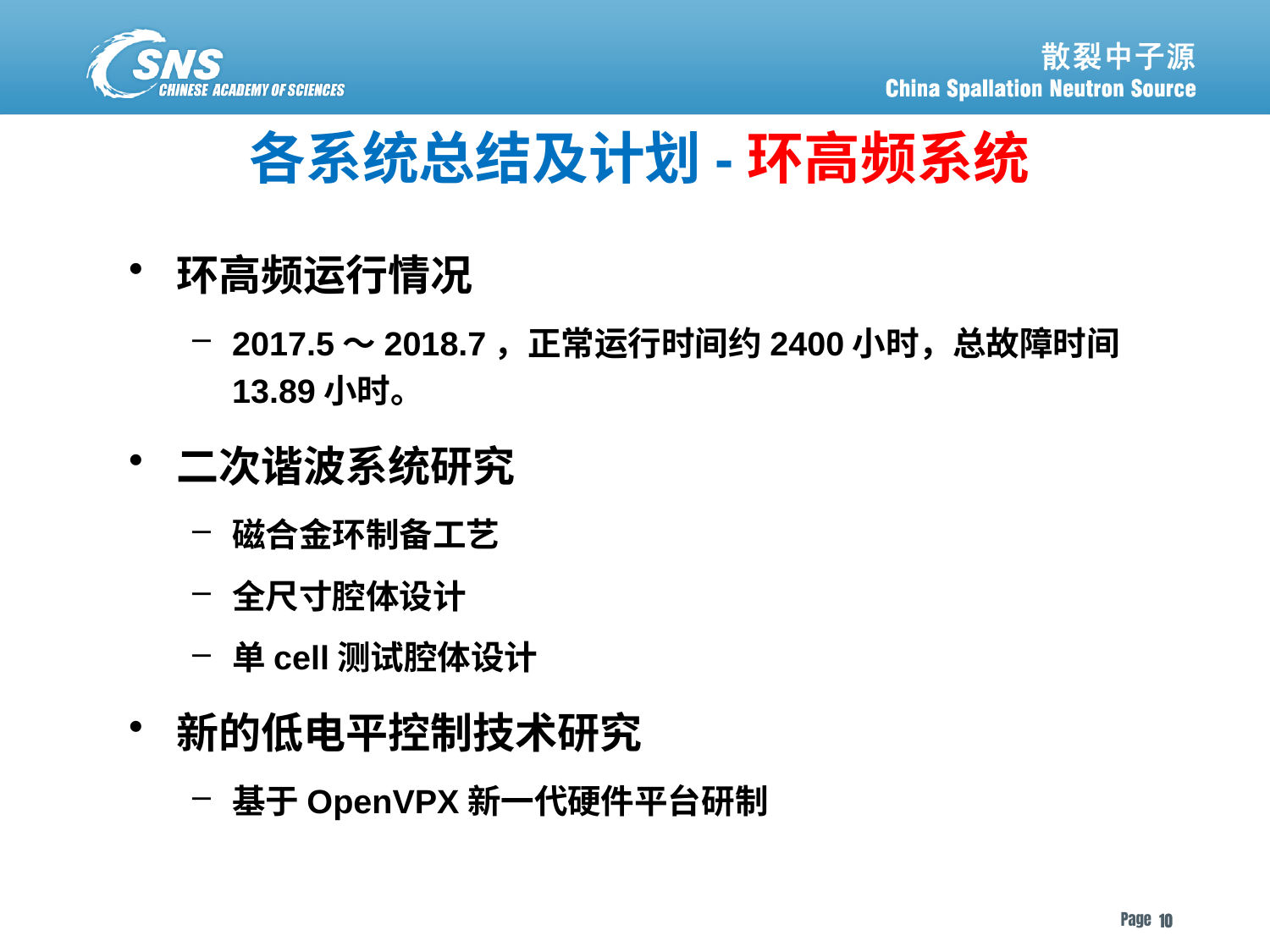

各系统总结及计划-环高频系统

环高频运行情况
2017.5～2018.7，正常运行时间约2400小时，总故障时间13.89小时。
二次谐波系统研究
磁合金环制备工艺
全尺寸腔体设计
单cell测试腔体设计
新的低电平控制技术研究
基于OpenVPX新一代硬件平台研制
10
10